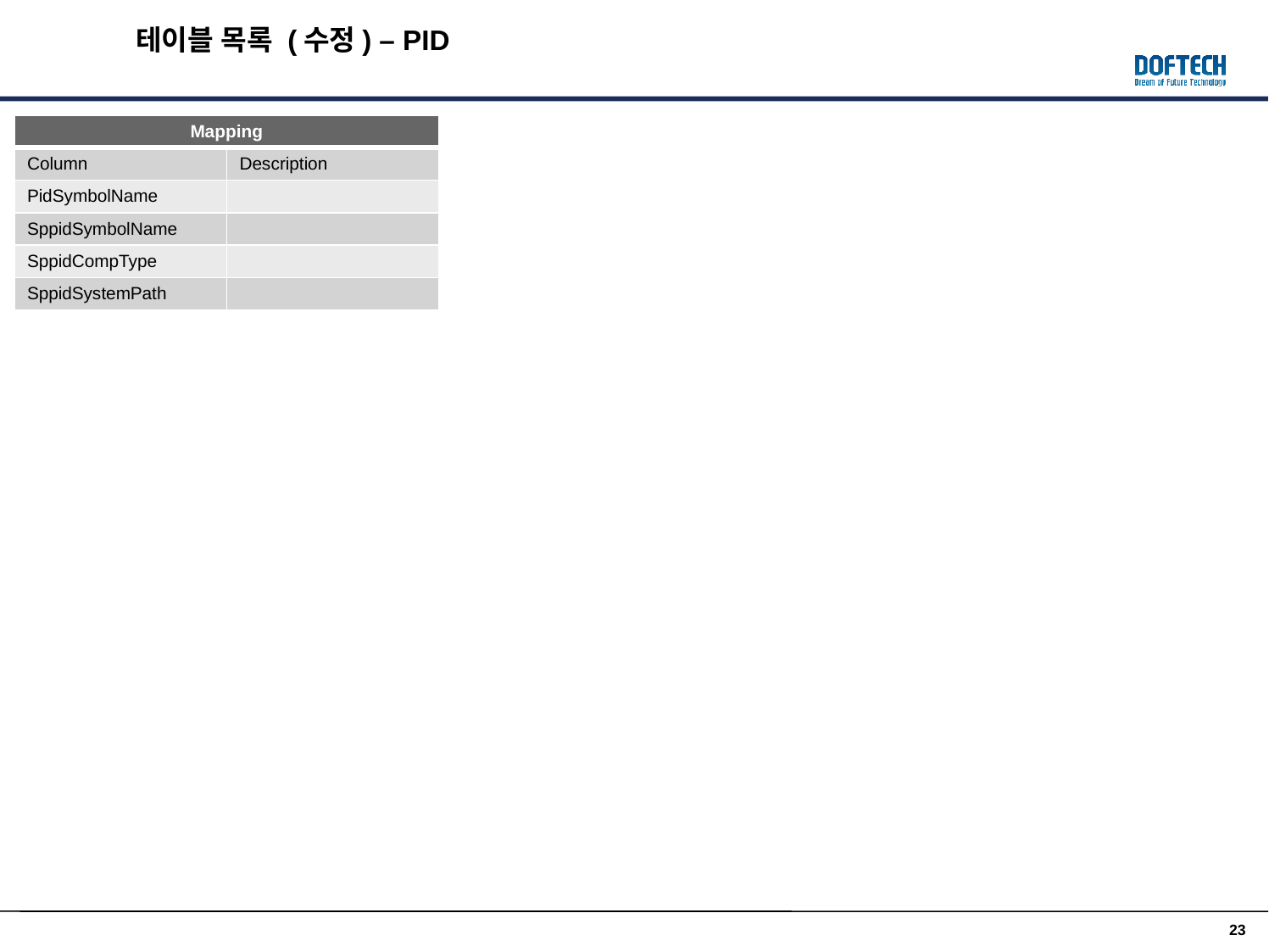

테이블 목록 (수정) – PID
| Mapping |  |
| --- | --- |
| Column | Description |
| PidSymbolName |  |
| SppidSymbolName |  |
| SppidCompType |  |
| SppidSystemPath |  |